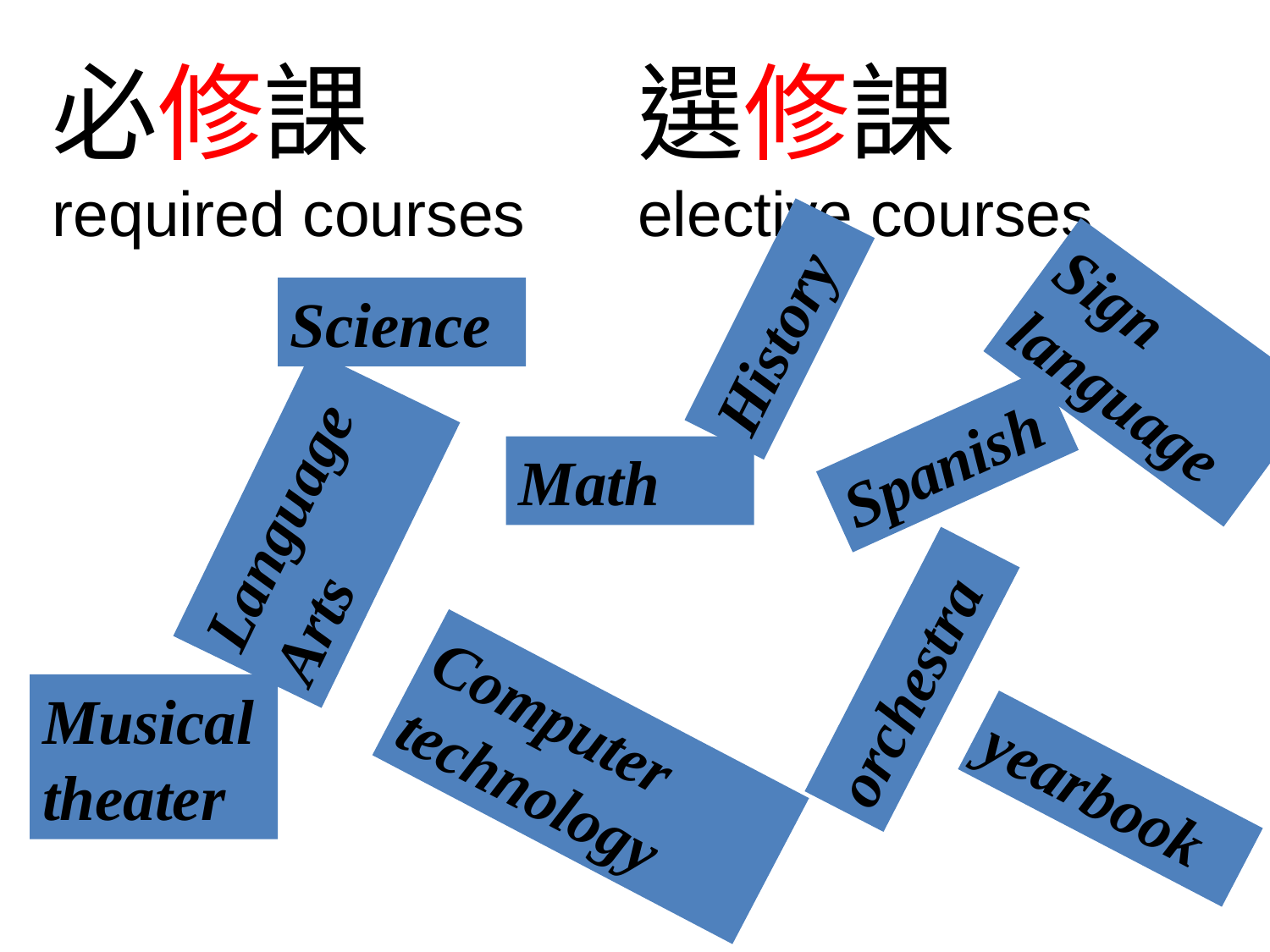

必修課
required courses
選修課
elective courses
Science
History
Sign language
Spanish
Math
Language Arts
orchestra
Musical theater
Computer technology
yearbook